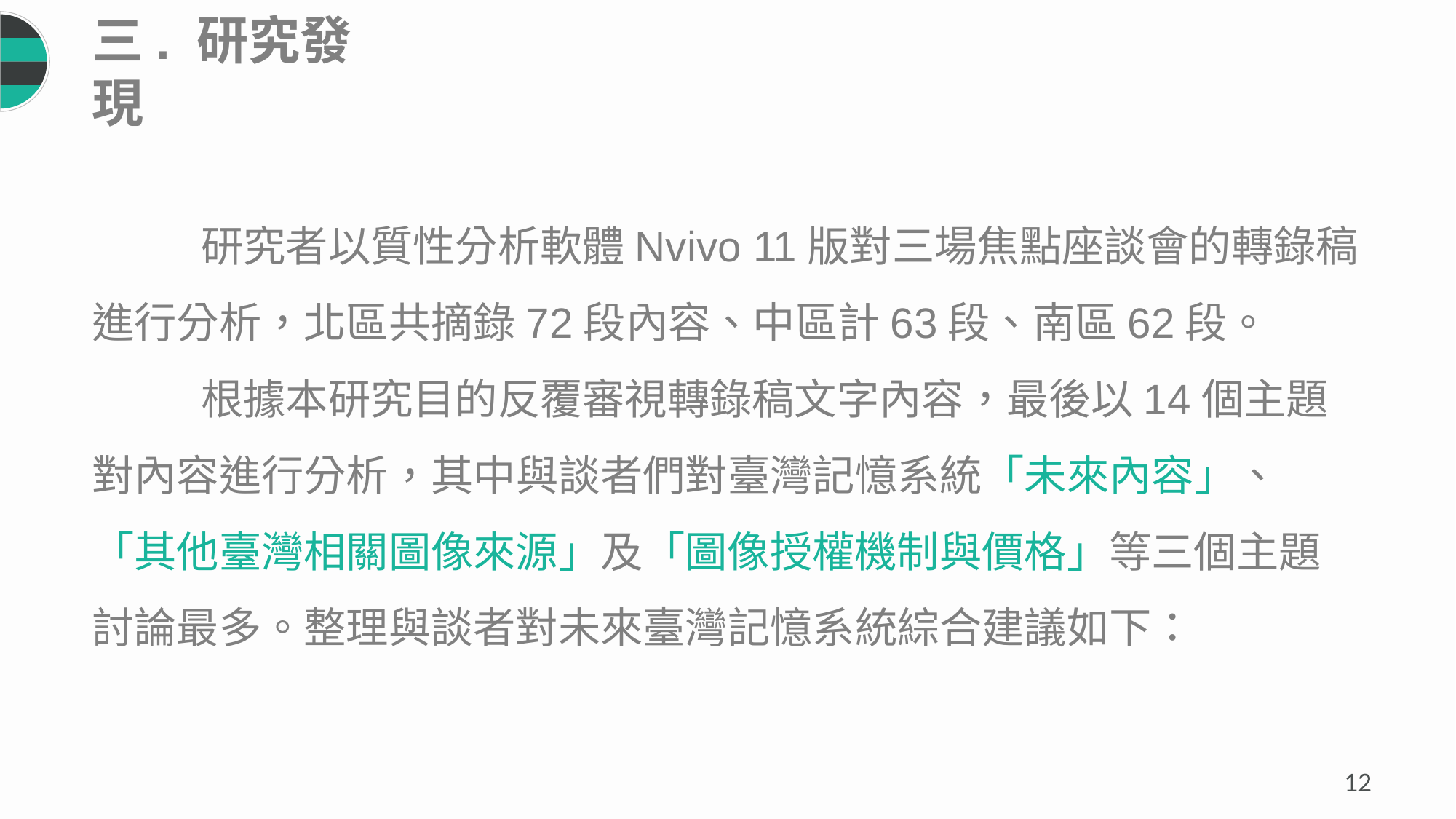

三. 研究發現
	研究者以質性分析軟體Nvivo 11版對三場焦點座談會的轉錄稿進行分析，北區共摘錄72段內容、中區計63段、南區62段。
	根據本研究目的反覆審視轉錄稿文字內容，最後以14個主題對內容進行分析，其中與談者們對臺灣記憶系統「未來內容」、「其他臺灣相關圖像來源」及「圖像授權機制與價格」等三個主題討論最多。整理與談者對未來臺灣記憶系統綜合建議如下：
12